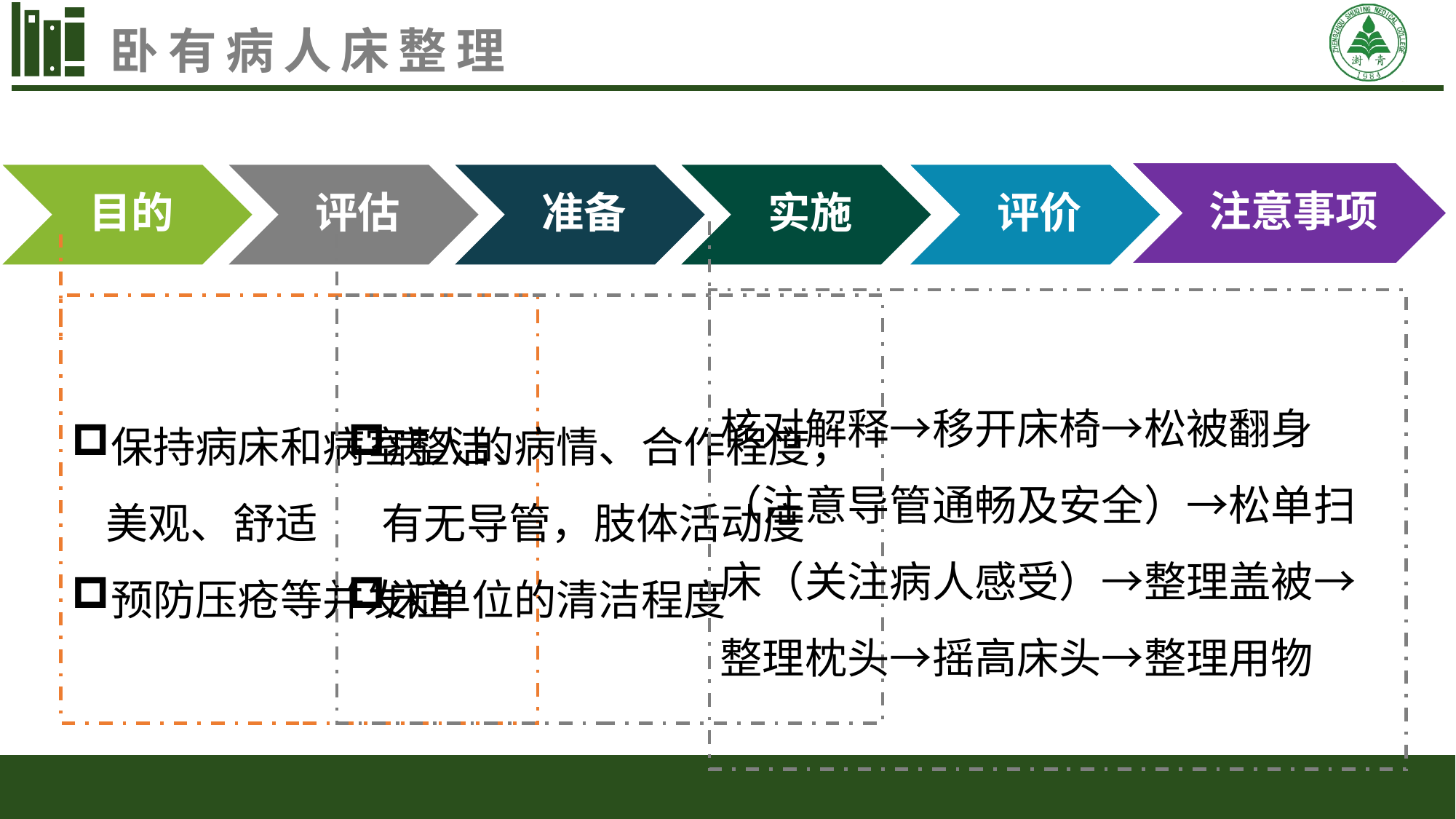

卧有病人床整理
目的
评估
准备
实施
评价
注意事项
核对解释→移开床椅→松被翻身（注意导管通畅及安全）→松单扫床（关注病人感受）→整理盖被→整理枕头→摇高床头→整理用物
保持病床和病室整洁、美观、舒适
预防压疮等并发症
病人的病情、合作程度，有无导管，肢体活动度
床单位的清洁程度